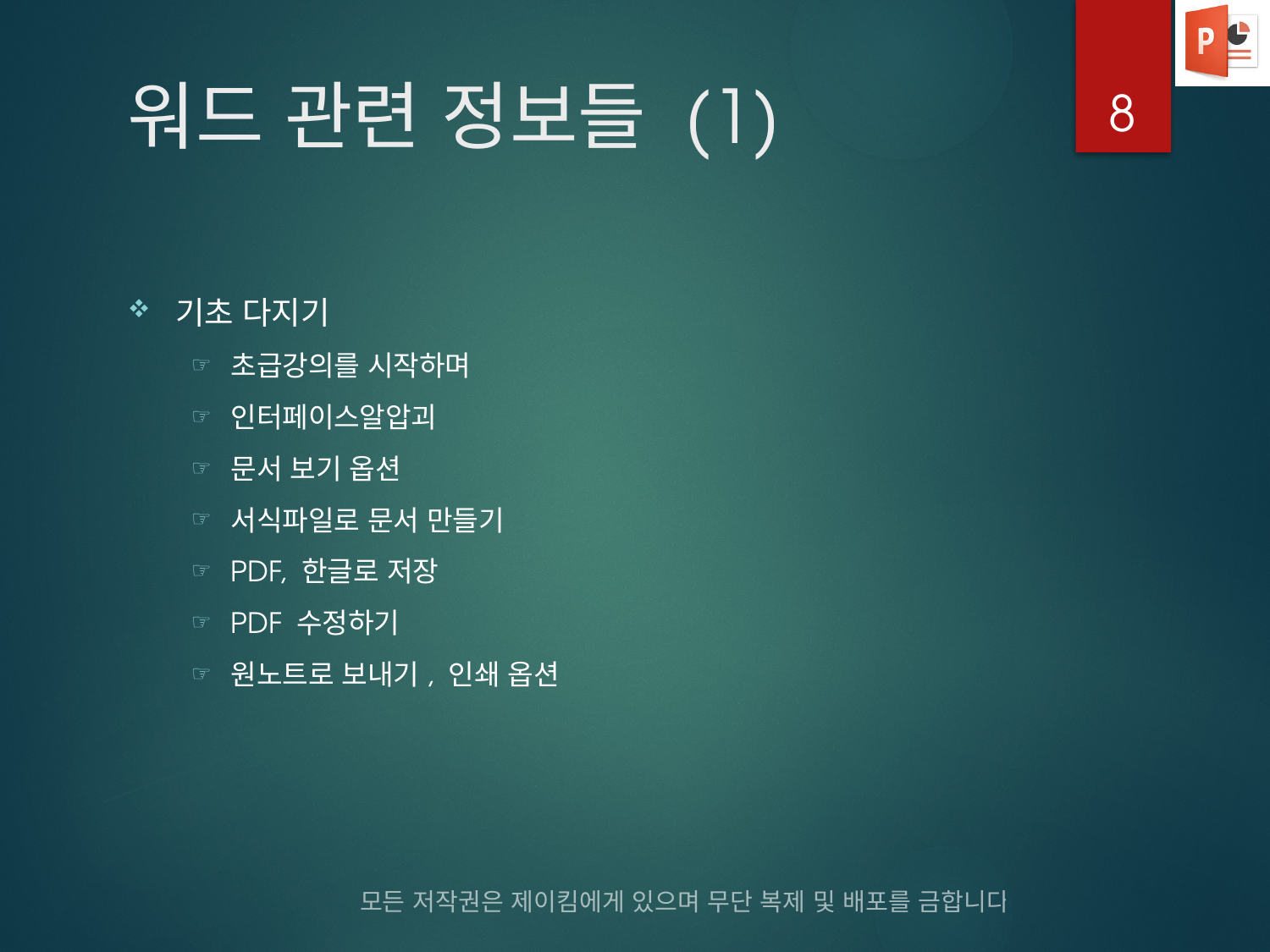

8
# 워드 관련 정보들 (1)

기초 다지기
초급강의를 시작하며
인터페이스알압괴
문서 보기 옵션
서식파일로 문서 만들기
PDF, 한글로 저장
PDF 수정하기
원노트로 보내기, 인쇄 옵션
모든 저작권은 제이킴에게 있으며 무단 복제 및 배포를 금합니다